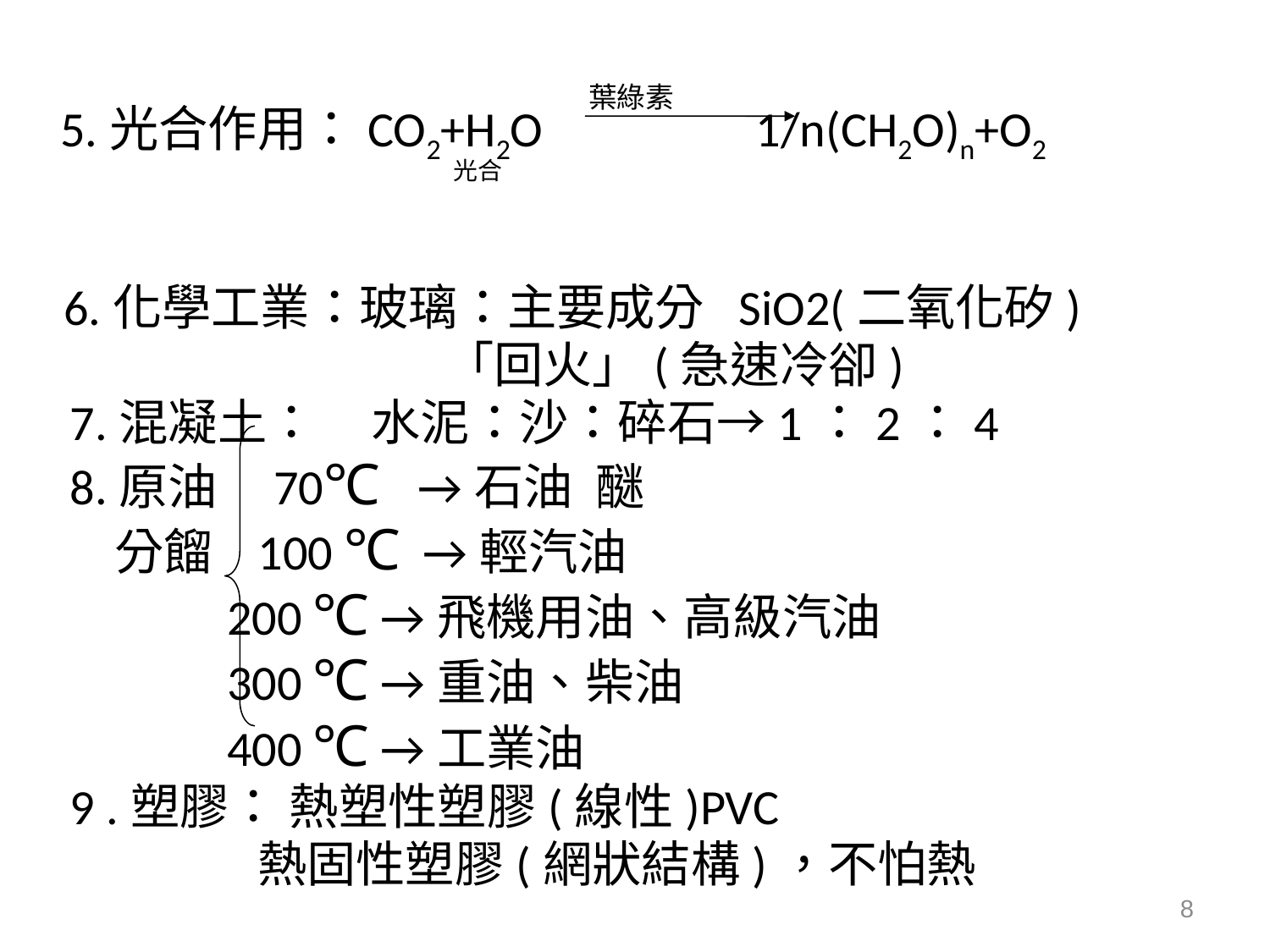

5.光合作用：CO2+H2O   葉綠素           1/n(CH2O)n+O2
                                                                                                   光合

  6.化學工業：玻璃：主要成分  SiO2(二氧化矽)
                                   「回火」(急速冷卻)
  7.混凝土：     水泥：沙：碎石→1：2：4
  8.原油    70℃   →石油  醚
     分餾   100 ℃  →輕汽油
                200 ℃ →飛機用油、高級汽油
                300 ℃ →重油、柴油
                400 ℃ →工業油
  9 .塑膠： 熱塑性塑膠(線性)PVC
                  熱固性塑膠(網狀結構)，不怕熱

8